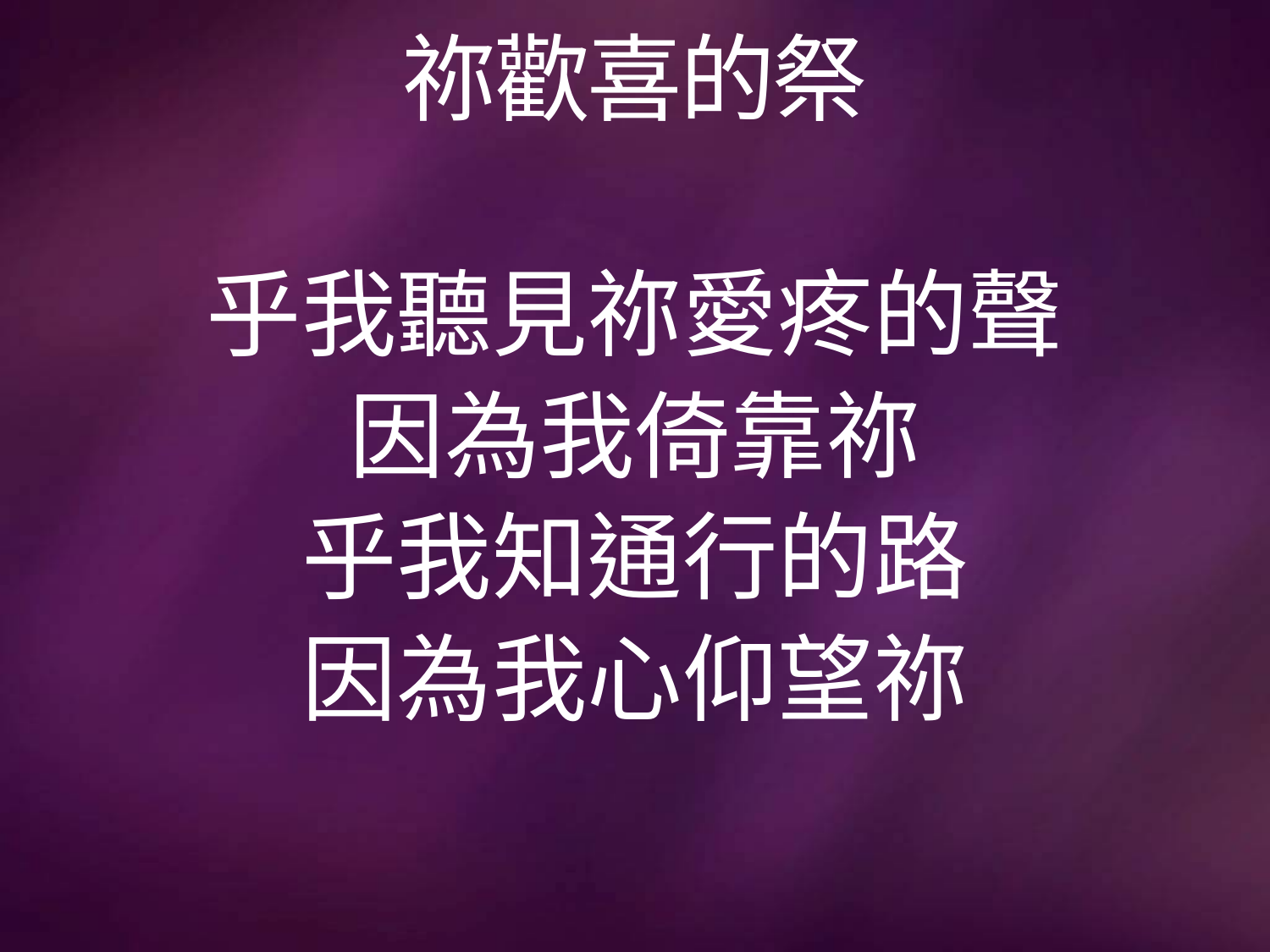

# 祢歡喜的祭
乎我聽見祢愛疼的聲
因為我倚靠祢
乎我知通行的路
因為我心仰望祢